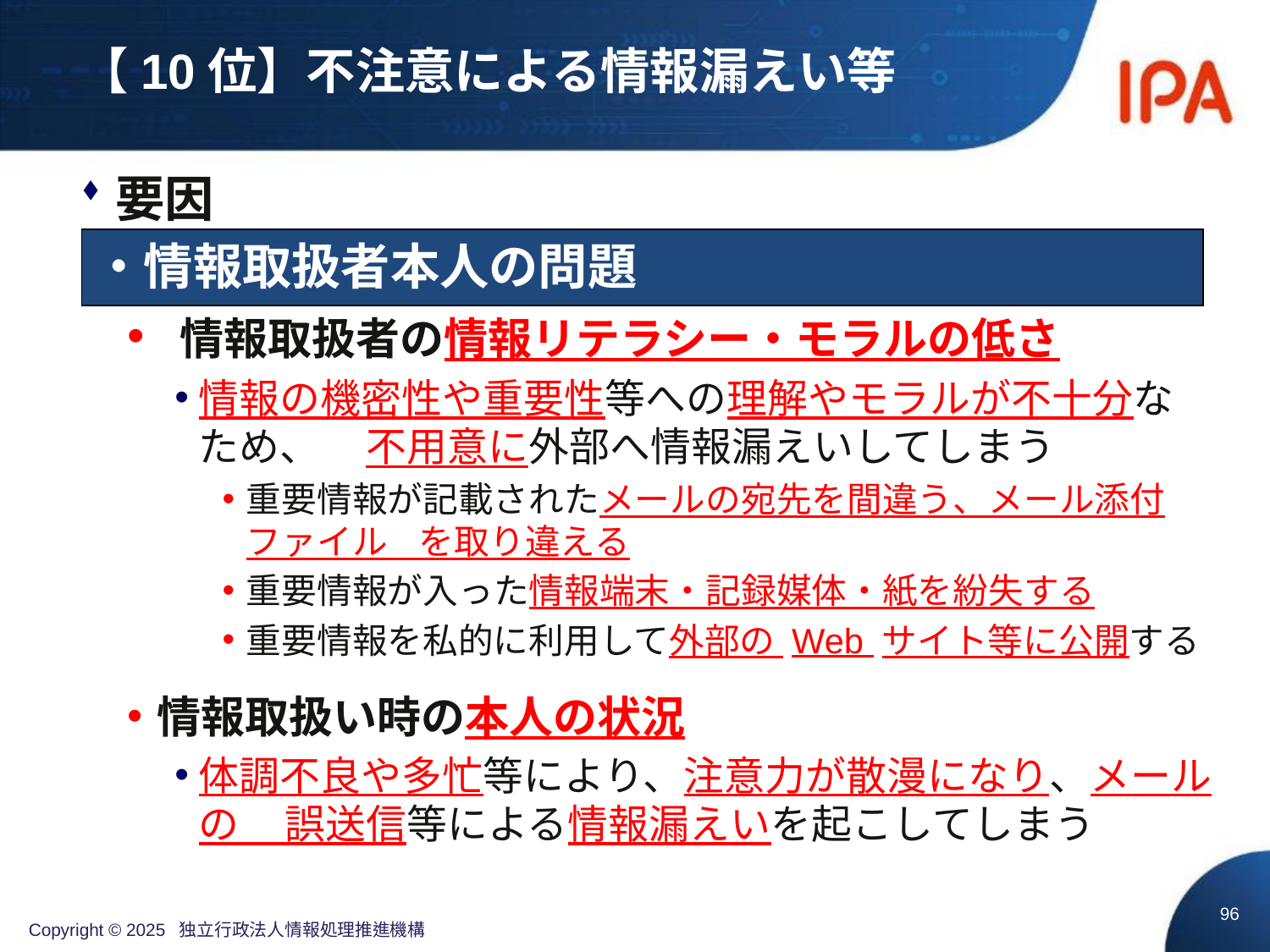

# 【10位】不注意による情報漏えい等
要因

 情報取扱者の情報リテラシー・モラルの低さ
情報の機密性や重要性等への理解やモラルが不十分なため、     不用意に外部へ情報漏えいしてしまう
重要情報が記載されたメールの宛先を間違う、メール添付ファイル    を取り違える
重要情報が入った情報端末・記録媒体・紙を紛失する
重要情報を私的に利用して外部の Web サイト等に公開する

情報取扱い時の本人の状況
体調不良や多忙等により、注意力が散漫になり、メールの     誤送信等による情報漏えいを起こしてしまう
・情報取扱者本人の問題
96
Copyright © 2025  独立行政法人情報処理推進機構